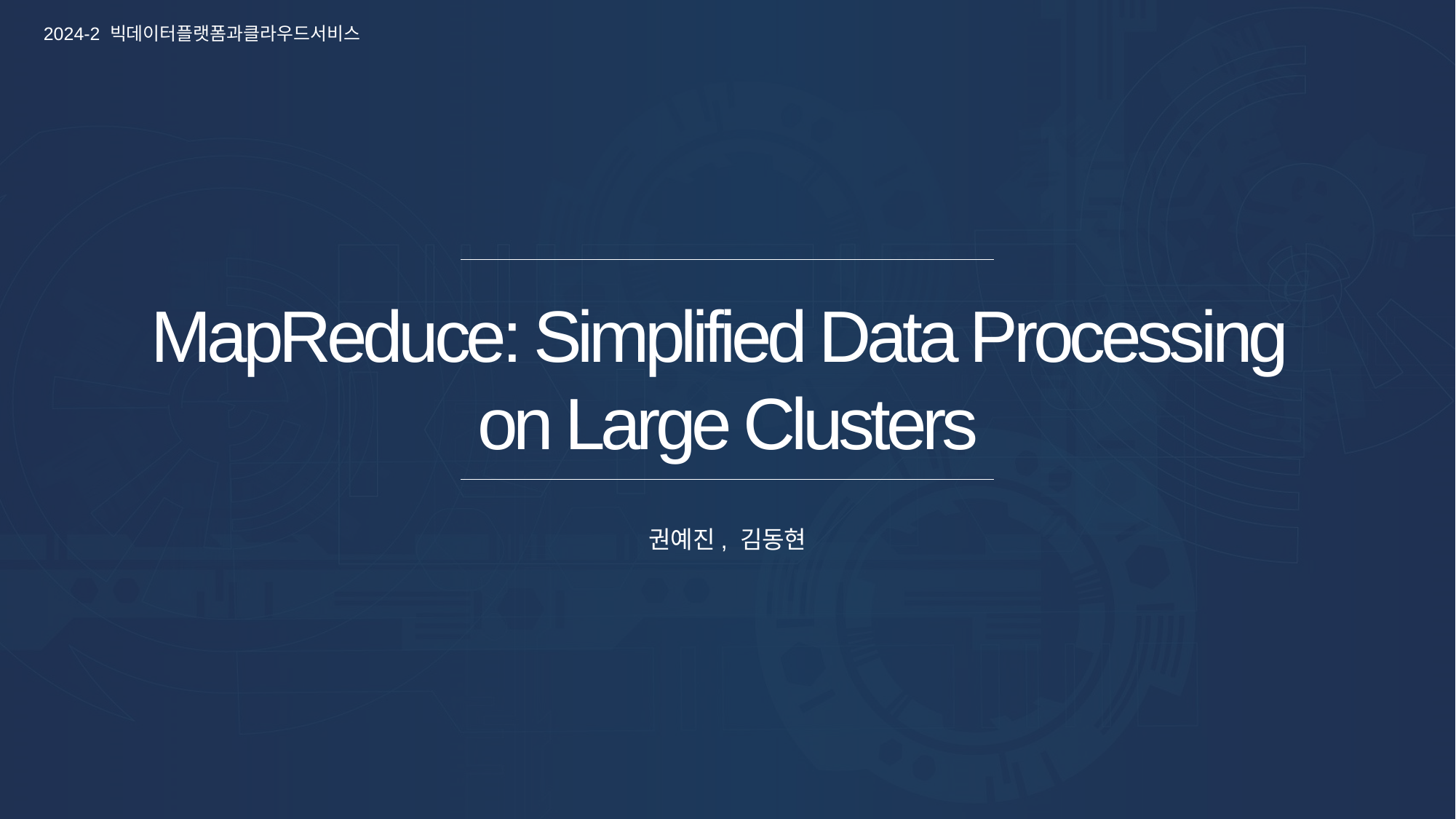

2024-2 빅데이터플랫폼과클라우드서비스
MapReduce: Simplified Data Processing
on Large Clusters
권예진, 김동현